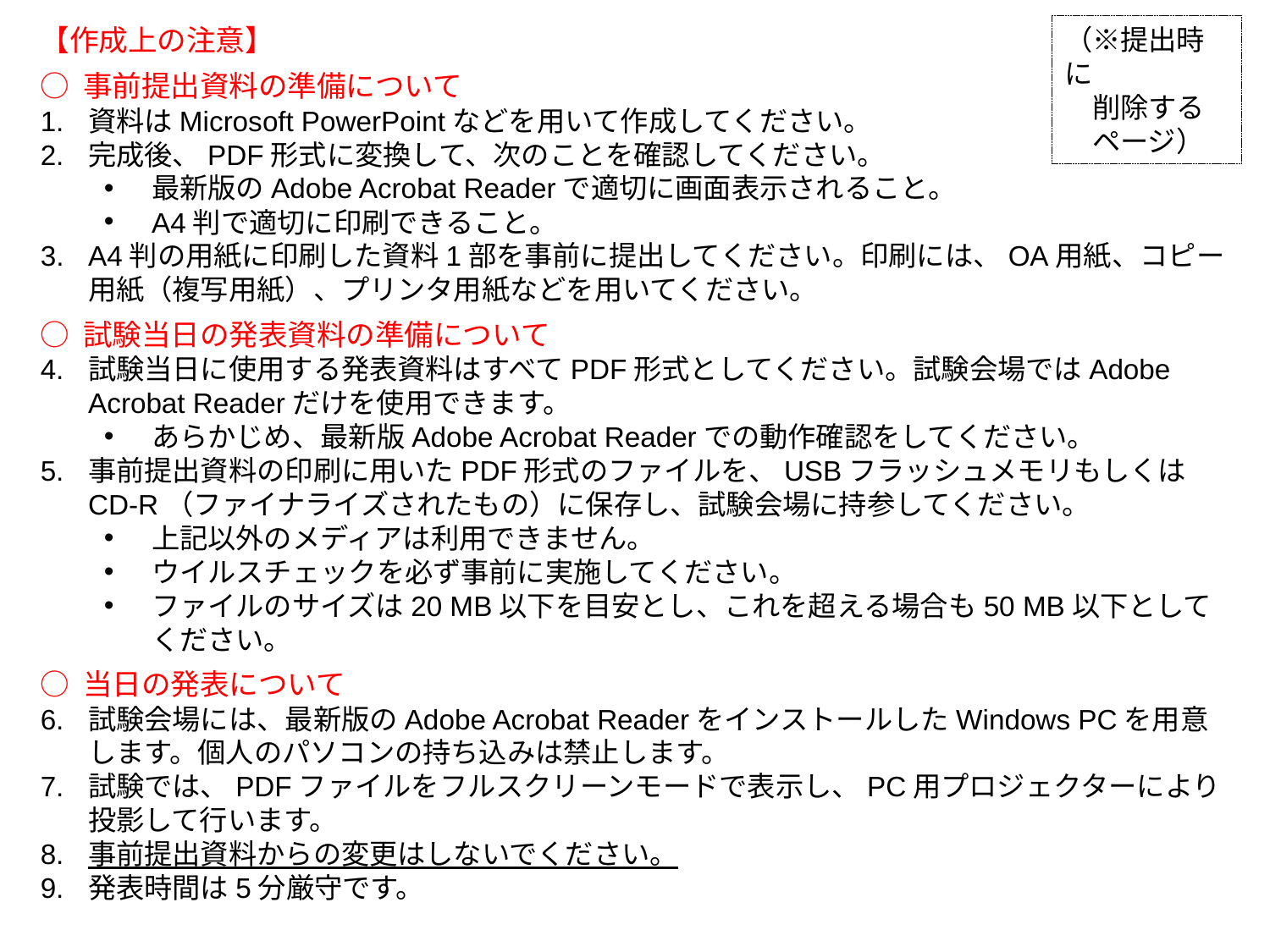

【作成上の注意】
○ 事前提出資料の準備について
資料はMicrosoft PowerPointなどを用いて作成してください。
完成後、PDF形式に変換して、次のことを確認してください。
最新版のAdobe Acrobat Readerで適切に画面表示されること。
A4判で適切に印刷できること。
A4判の用紙に印刷した資料1部を事前に提出してください。印刷には、OA用紙、コピー用紙（複写用紙）、プリンタ用紙などを用いてください。
○ 試験当日の発表資料の準備について
試験当日に使用する発表資料はすべてPDF形式としてください。試験会場ではAdobe Acrobat Readerだけを使用できます。
あらかじめ、最新版Adobe Acrobat Readerでの動作確認をしてください。
事前提出資料の印刷に用いたPDF形式のファイルを、USBフラッシュメモリもしくはCD-R（ファイナライズされたもの）に保存し、試験会場に持参してください。
上記以外のメディアは利用できません。
ウイルスチェックを必ず事前に実施してください。
ファイルのサイズは20 MB以下を目安とし、これを超える場合も50 MB以下としてください。
○ 当日の発表について
試験会場には、最新版のAdobe Acrobat ReaderをインストールしたWindows PCを用意します。個人のパソコンの持ち込みは禁止します。
試験では、PDFファイルをフルスクリーンモードで表示し、PC用プロジェクターにより投影して行います。
事前提出資料からの変更はしないでください。
発表時間は5分厳守です。
（※提出時に
　削除する
　ページ）